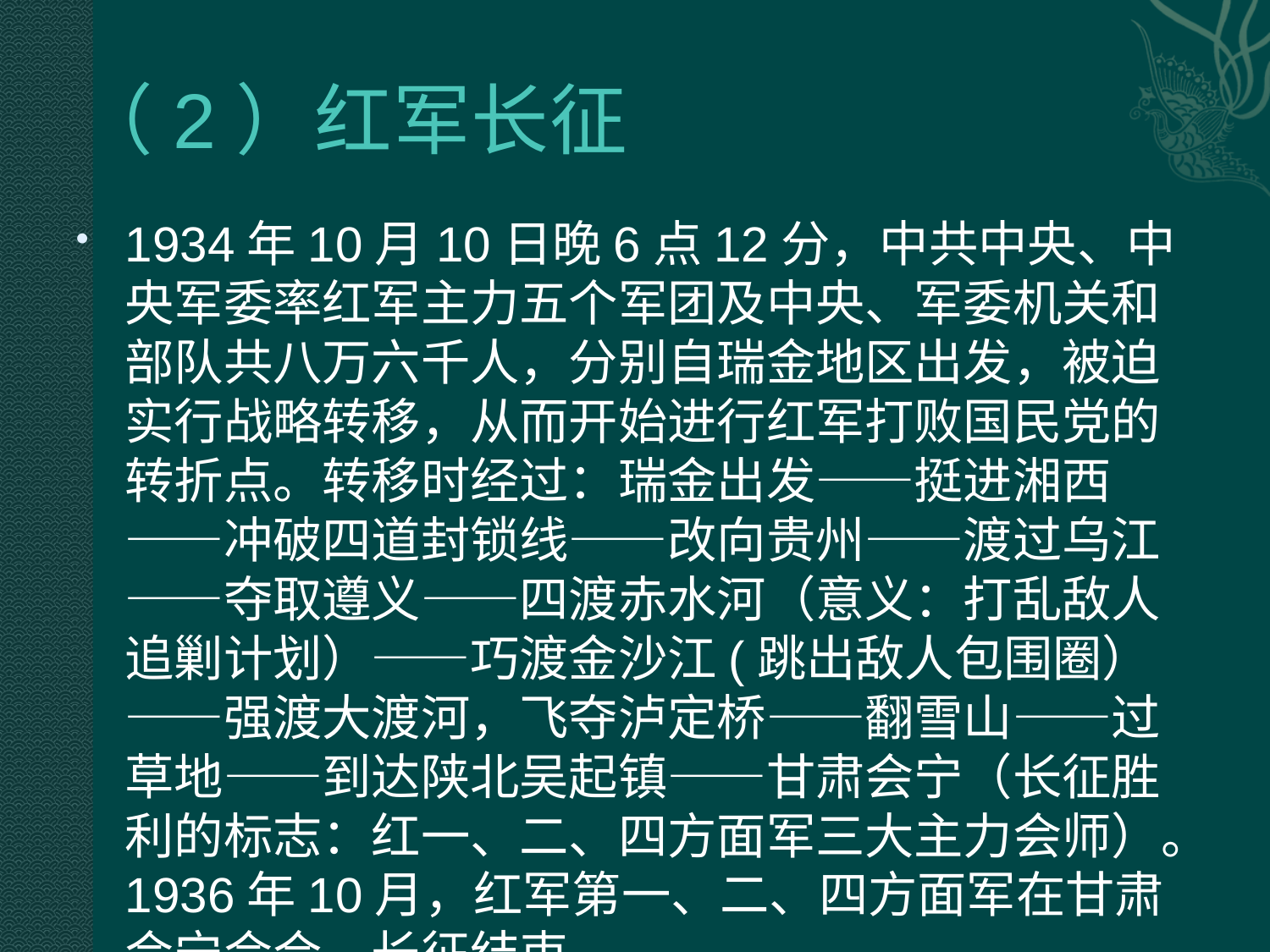

# （2）红军长征
1934年10月10日晚6点12分，中共中央、中央军委率红军主力五个军团及中央、军委机关和部队共八万六千人，分别自瑞金地区出发，被迫实行战略转移，从而开始进行红军打败国民党的转折点。转移时经过：瑞金出发——挺进湘西——冲破四道封锁线——改向贵州——渡过乌江——夺取遵义——四渡赤水河（意义：打乱敌人追剿计划）——巧渡金沙江(跳出敌人包围圈）——强渡大渡河，飞夺泸定桥——翻雪山——过草地——到达陕北吴起镇——甘肃会宁（长征胜利的标志：红一、二、四方面军三大主力会师）。1936年10月，红军第一、二、四方面军在甘肃会宁会合，长征结束。